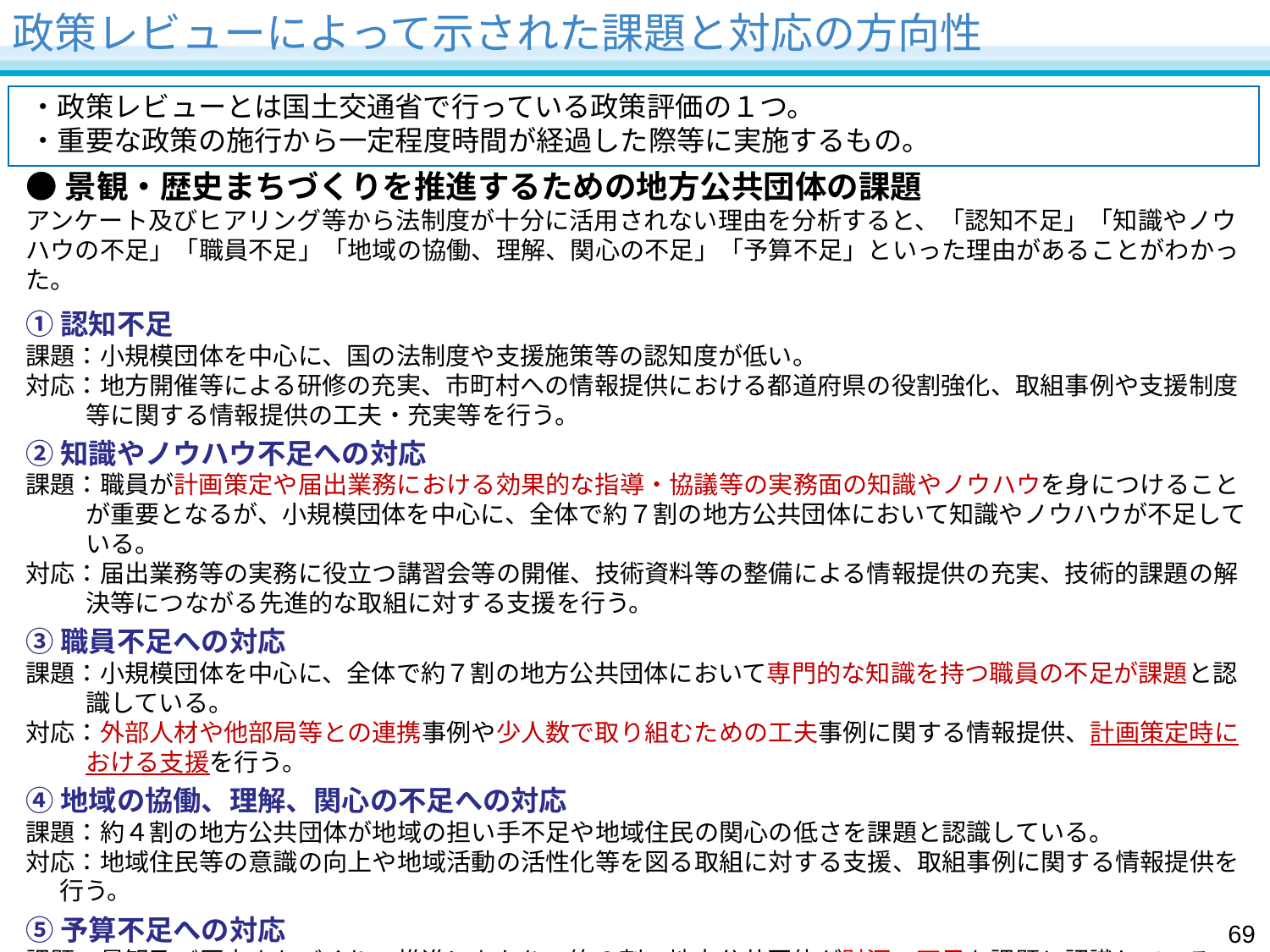

追加
政策レビューによって示された課題と対応の方向性
・政策レビューとは国土交通省で行っている政策評価の１つ。
・重要な政策の施行から一定程度時間が経過した際等に実施するもの。

●景観・歴史まちづくりを推進するための地方公共団体の課題
アンケート及びヒアリング等から法制度が十分に活用されない理由を分析すると、「認知不足」「知識やノウハウの不足」「職員不足」「地域の協働、理解、関心の不足」「予算不足」といった理由があることがわかった。

①認知不足
課題：小規模団体を中心に、国の法制度や支援施策等の認知度が低い。
対応：地方開催等による研修の充実、市町村への情報提供における都道府県の役割強化、取組事例や支援制度等に関する情報提供の工夫・充実等を行う。

②知識やノウハウ不足への対応
課題：職員が計画策定や届出業務における効果的な指導・協議等の実務面の知識やノウハウを身につけることが重要となるが、小規模団体を中心に、全体で約７割の地方公共団体において知識やノウハウが不足している。
対応：届出業務等の実務に役立つ講習会等の開催、技術資料等の整備による情報提供の充実、技術的課題の解決等につながる先進的な取組に対する支援を行う。

③職員不足への対応
課題：小規模団体を中心に、全体で約７割の地方公共団体において専門的な知識を持つ職員の不足が課題と認識している。
対応：外部人材や他部局等との連携事例や少人数で取り組むための工夫事例に関する情報提供、計画策定時における支援を行う。

④地域の協働、理解、関心の不足への対応
課題：約４割の地方公共団体が地域の担い手不足や地域住民の関心の低さを課題と認識している。
対応：地域住民等の意識の向上や地域活動の活性化等を図る取組に対する支援、取組事例に関する情報提供を行う。

⑤予算不足への対応
課題：景観及び歴史まちづくりの推進にあたり、約６割の地方公共団体が財源の不足を課題と認識している。
対応：歴史的建造物の継続居住や空き家活用の促進、景観に配慮した公共事業を可能とする効果的な支援制度の拡充や創設を行う。

69